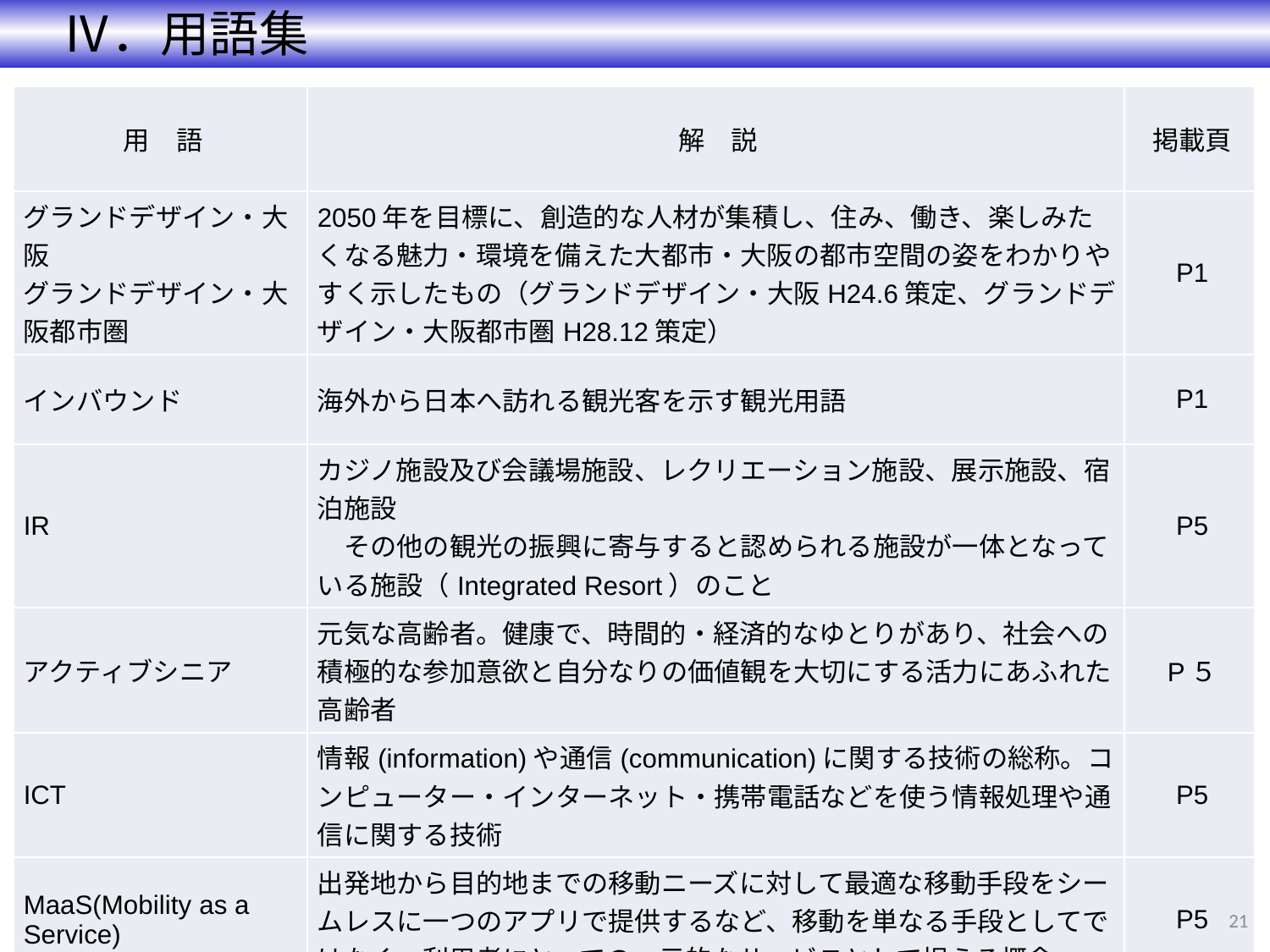

Ⅳ．用語集
| 用　語 | 解　説 | 掲載頁 |
| --- | --- | --- |
| グランドデザイン・大阪 グランドデザイン・大阪都市圏 | 2050年を目標に、創造的な人材が集積し、住み、働き、楽しみたくなる魅力・環境を備えた大都市・大阪の都市空間の姿をわかりやすく示したもの（グランドデザイン・大阪H24.6策定、グランドデザイン・大阪都市圏H28.12策定） | P1 |
| インバウンド | 海外から日本へ訪れる観光客を示す観光用語 | P1 |
| IR | カジノ施設及び会議場施設、レクリエーション施設、展示施設、宿泊施設 　その他の観光の振興に寄与すると認められる施設が一体となっている施設（Integrated Resort）のこと | P5 |
| アクティブシニア | 元気な高齢者。健康で、時間的・経済的なゆとりがあり、社会への積極的な参加意欲と自分なりの価値観を大切にする活力にあふれた高齢者 | P５ |
| ICT | 情報(information)や通信(communication)に関する技術の総称。コンピューター・インターネット・携帯電話などを使う情報処理や通信に関する技術 | P5 |
| MaaS(Mobility as a Service) | 出発地から目的地までの移動ニーズに対して最適な移動手段をシームレスに一つのアプリで提供するなど、移動を単なる手段としてではなく、利用者にとっての一元的なサービスとして捉える概念 | P5 |
| 公共ストック | 公共投資により整備された基盤施設や建築物のこと | P6 |
21